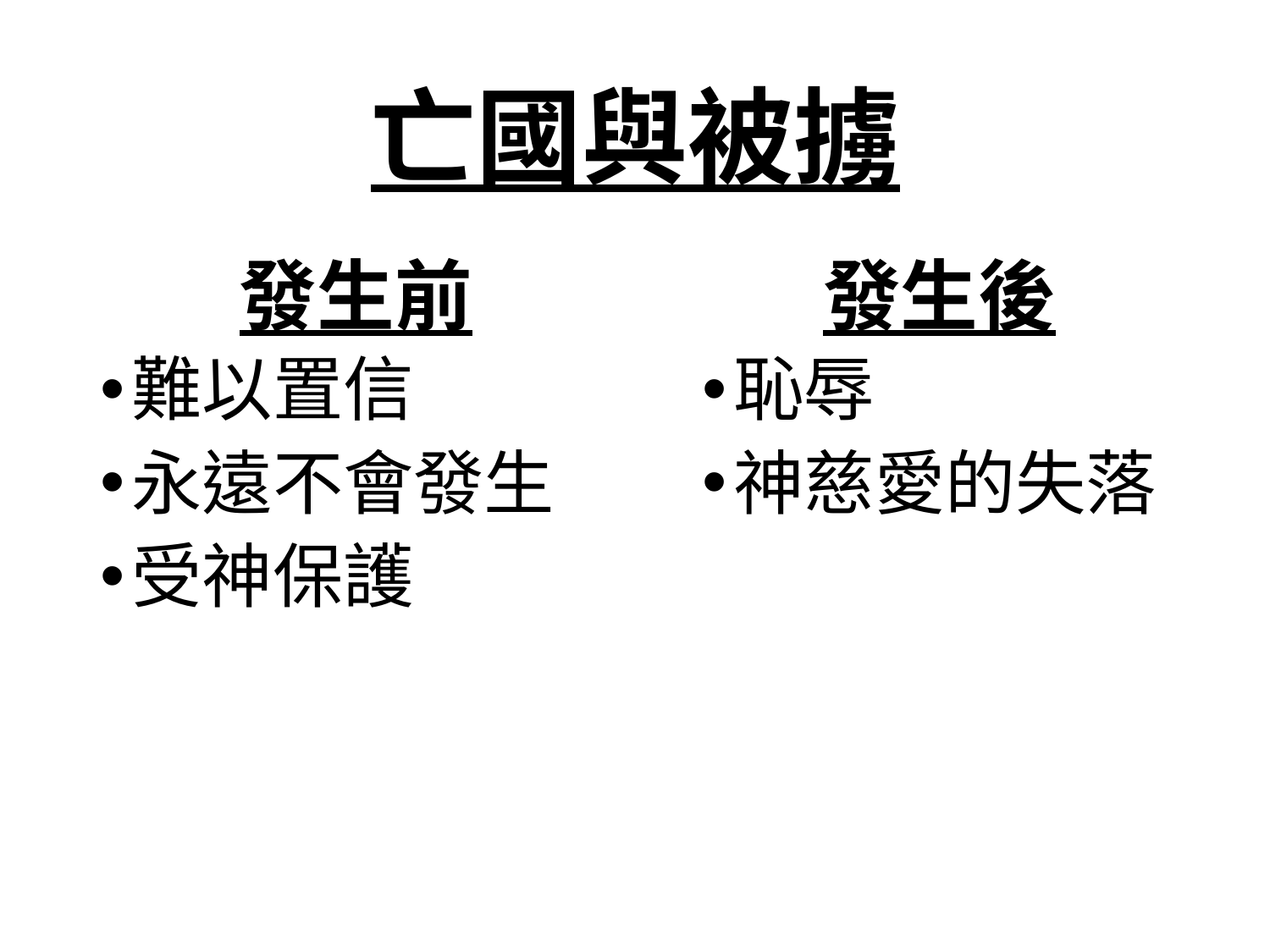

# 亡國與被擄
發生前
  發生後
難以置信
永遠不會發生
受神保護

恥辱
神慈愛的失落